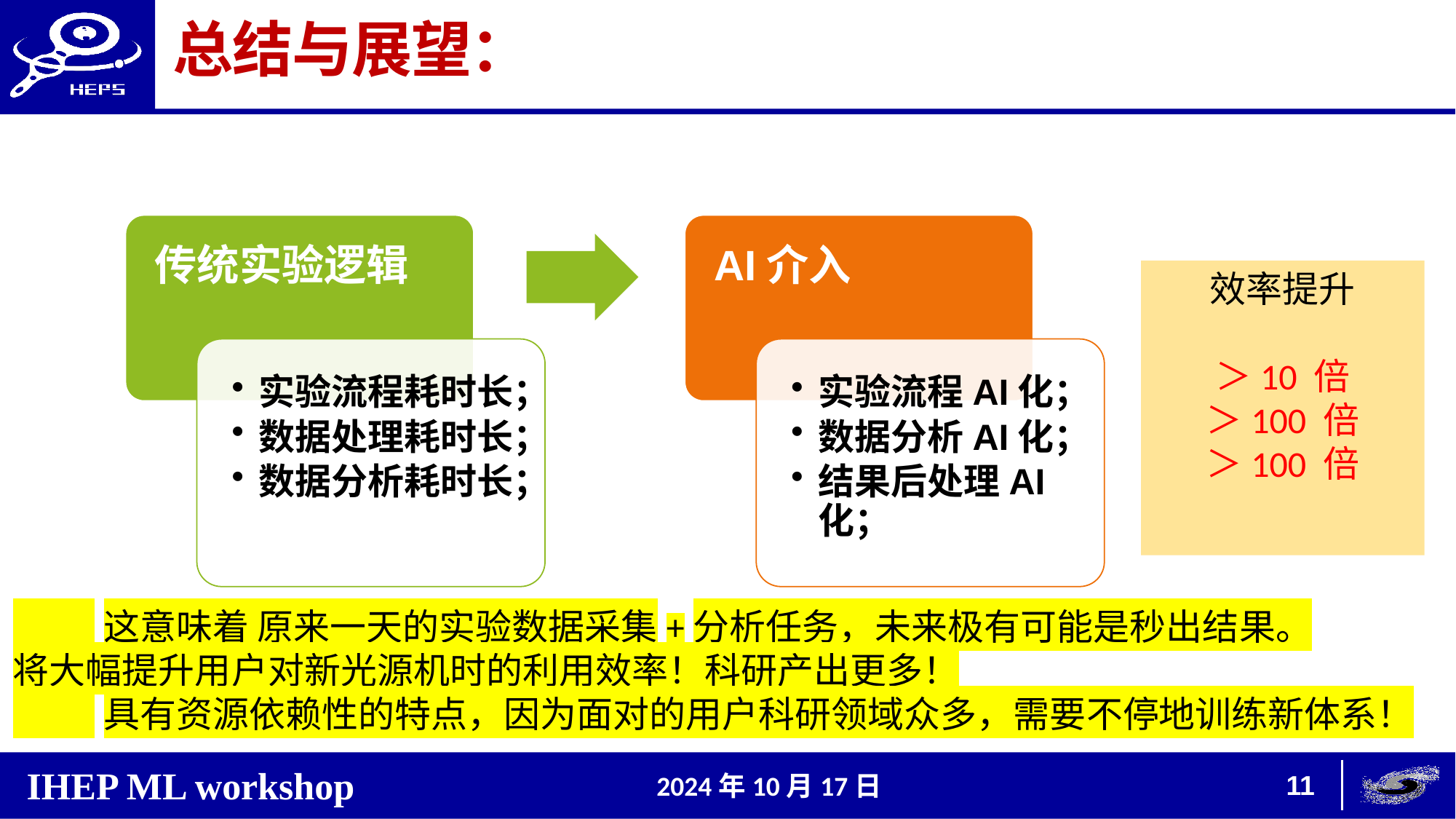

# 总结与展望：
传统实验逻辑
实验流程耗时长；
数据处理耗时长；
数据分析耗时长；

AI介入
实验流程AI化；
数据分析AI化；
结果后处理AI化；
效率提升

＞10 倍
＞100 倍
＞100 倍

          这意味着 原来一天的实验数据采集+分析任务，未来极有可能是秒出结果。
将大幅提升用户对新光源机时的利用效率！科研产出更多！
          具有资源依赖性的特点，因为面对的用户科研领域众多，需要不停地训练新体系！